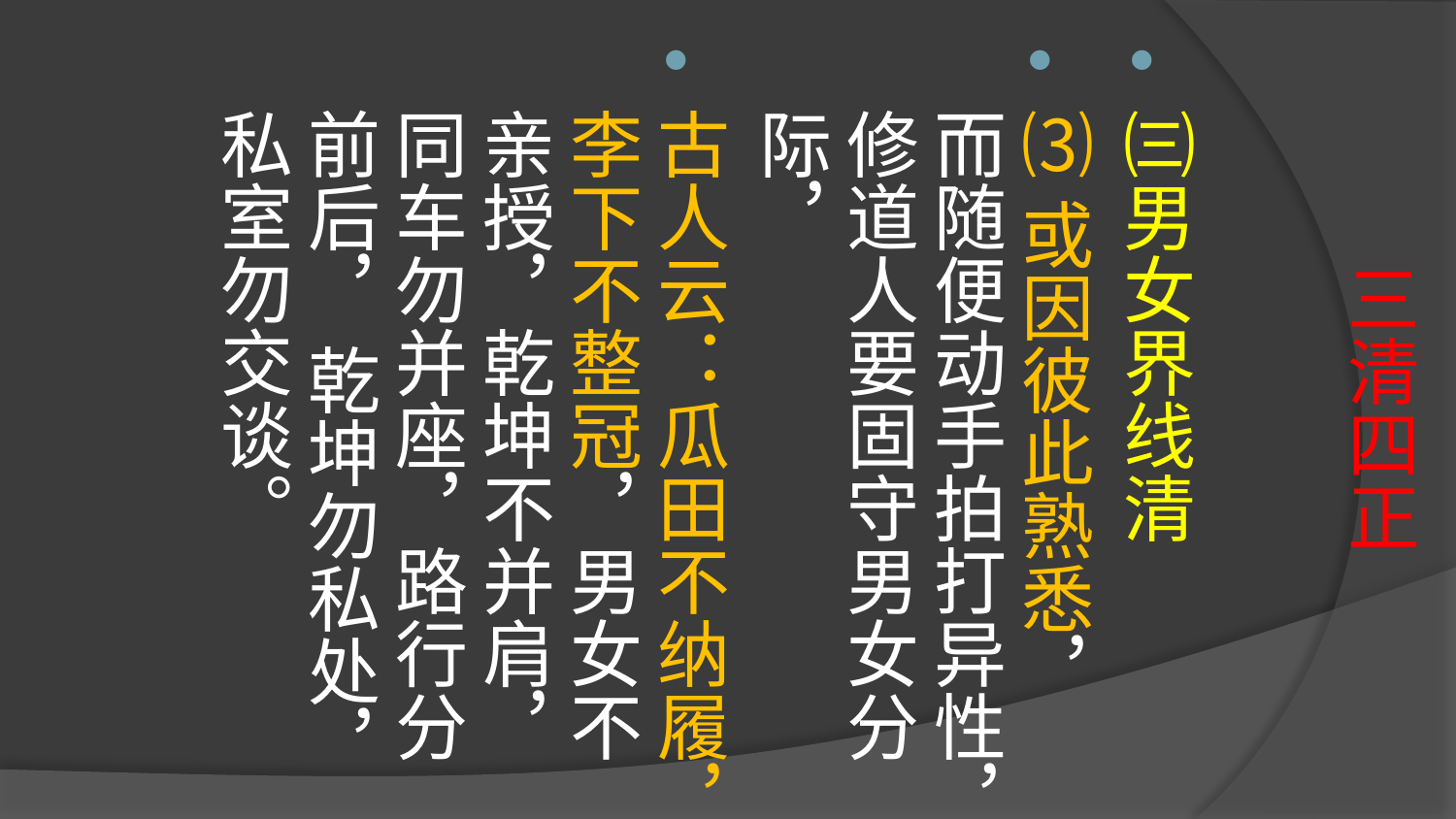

# 三清四正
㈢男女界线清
⑶或因彼此熟悉，而随便动手拍打异性，修道人要固守男女分际，
古人云：瓜田不纳履，李下不整冠，男女不亲授，乾坤不并肩，同车勿并座，路行分前后， 乾坤勿私处，私室勿交谈。